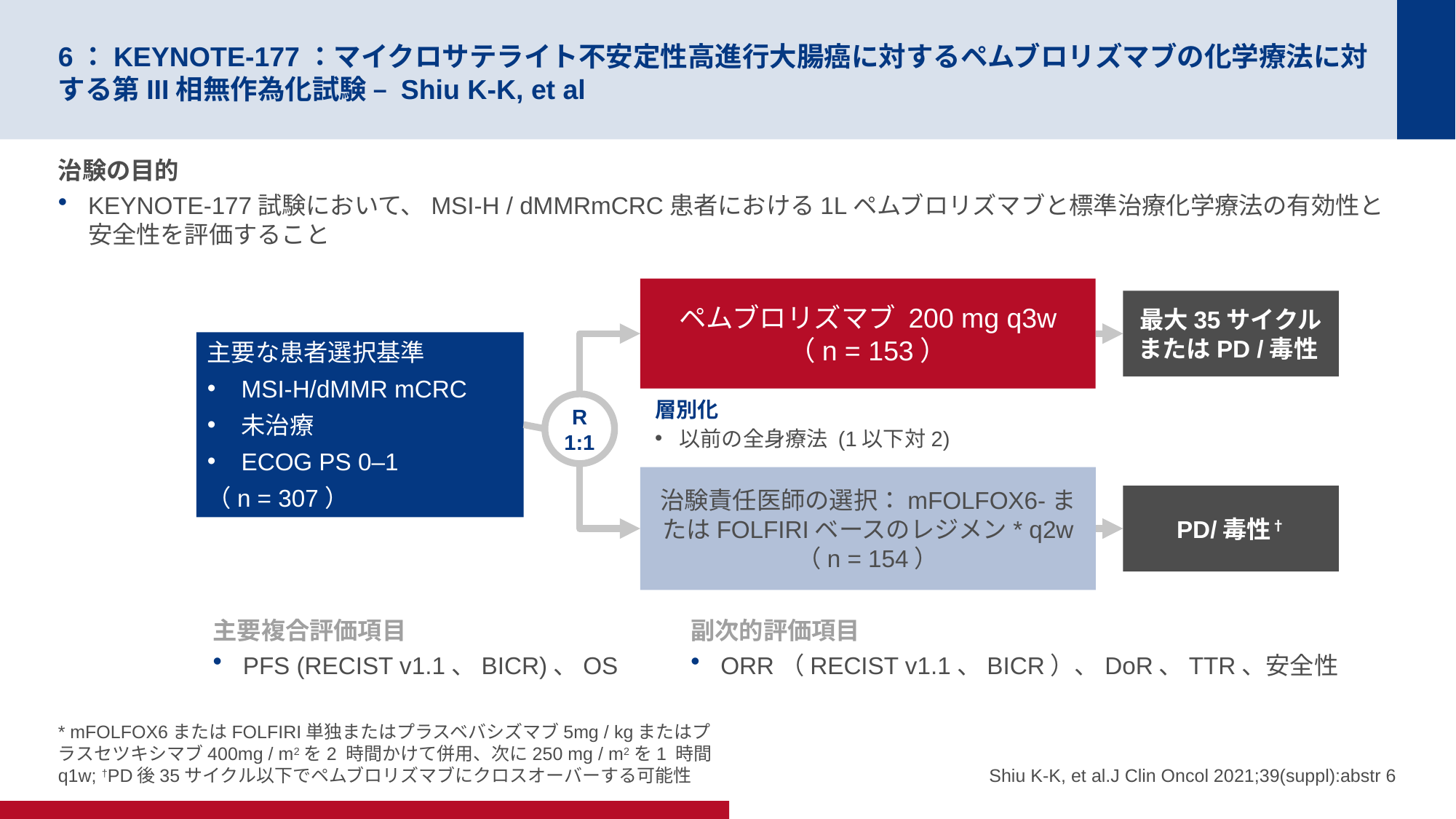

# 6：KEYNOTE-177：マイクロサテライト不安定性高進行大腸癌に対するペムブロリズマブの化学療法に対する第III相無作為化試験 – Shiu K-K, et al
治験の目的
KEYNOTE-177試験において、MSI-H / dMMRmCRC患者における1Lペムブロリズマブと標準治療化学療法の有効性と安全性を評価すること
ペムブロリズマブ 200 mg q3w
（n = 153）
最大35サイクルまたはPD /毒性
主要な患者選択基準
MSI-H/dMMR mCRC
未治療
ECOG PS 0–1
（n = 307）
層別化
以前の全身療法 (1以下対2)
R
1:1
治験責任医師の選択：mFOLFOX6-またはFOLFIRIベースのレジメン* q2w
（n = 154）
PD/毒性†
主要複合評価項目
PFS (RECIST v1.1、BICR)、OS

副次的評価項目
ORR（RECIST v1.1、BICR）、DoR、TTR、安全性
* mFOLFOX6またはFOLFIRI単独またはプラスベバシズマブ5mg / kgまたはプラスセツキシマブ400mg / m2を2 時間かけて併用、次に250 mg / m2を1 時間q1w; †PD後35サイクル以下でペムブロリズマブにクロスオーバーする可能性
Shiu K-K, et al.J Clin Oncol 2021;39(suppl):abstr 6